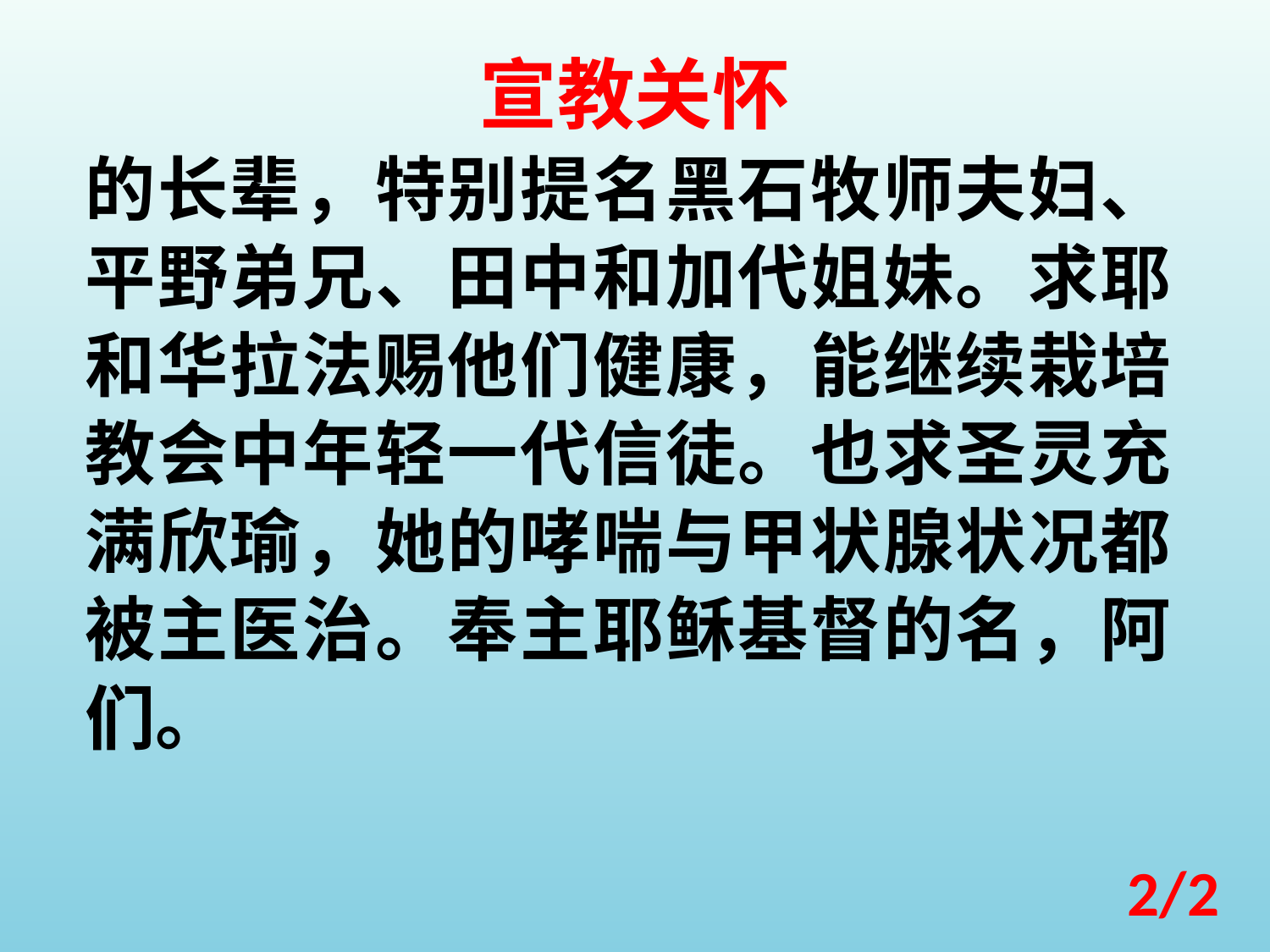

宣教关怀
的长辈，特别提名黑石牧师夫妇、平野弟兄、田中和加代姐妹。求耶和华拉法赐他们健康，能继续栽培教会中年轻一代信徒。也求圣灵充满欣瑜，她的哮喘与甲状腺状况都被主医治。奉主耶稣基督的名，阿们。
2/2